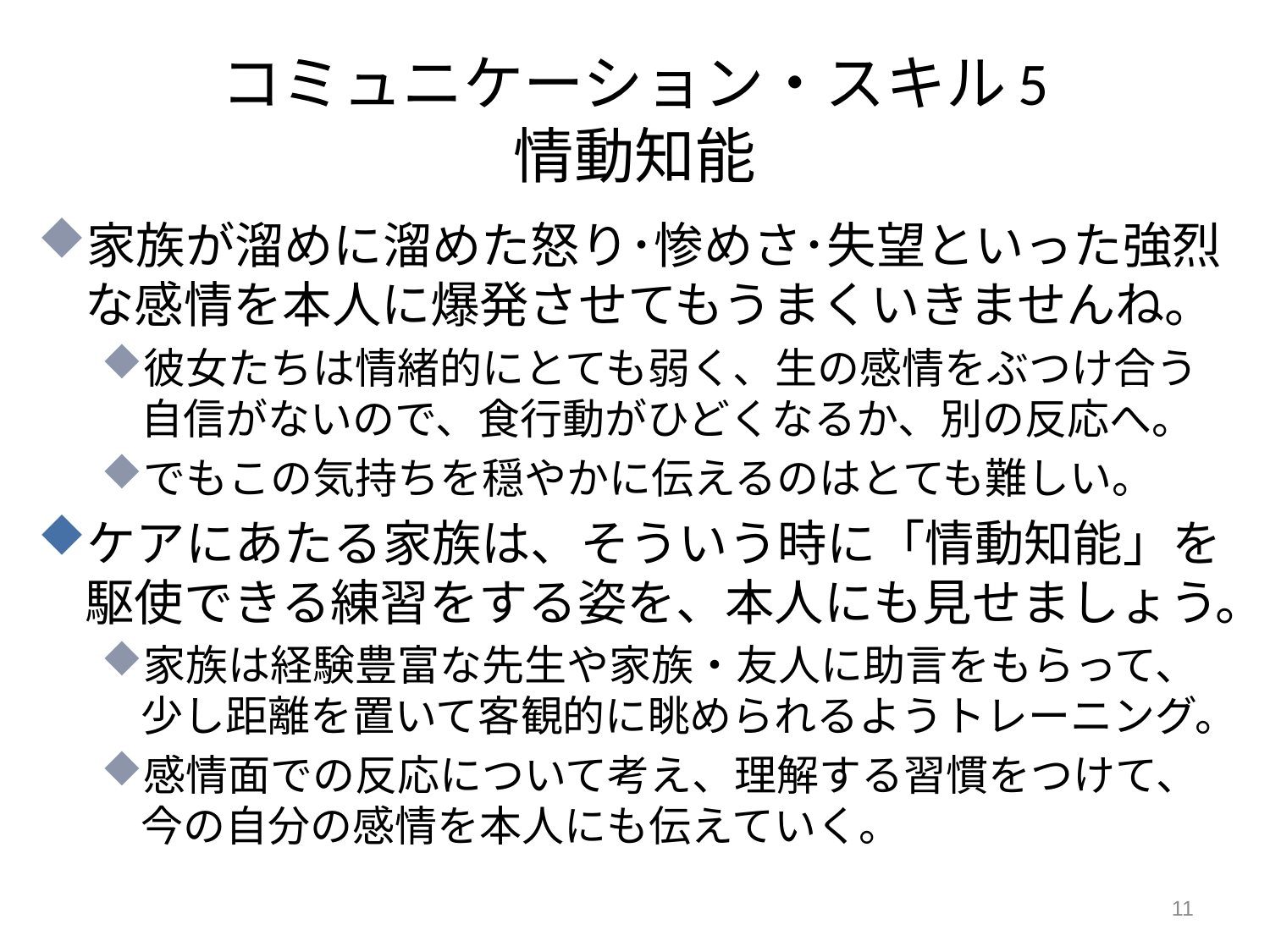

# コミュニケーション・スキル5 情動知能
家族が溜めに溜めた怒り･惨めさ･失望といった強烈な感情を本人に爆発させてもうまくいきませんね。
彼女たちは情緒的にとても弱く、生の感情をぶつけ合う自信がないので、食行動がひどくなるか、別の反応へ。
でもこの気持ちを穏やかに伝えるのはとても難しい。
ケアにあたる家族は、そういう時に「情動知能」を駆使できる練習をする姿を、本人にも見せましょう。
家族は経験豊富な先生や家族・友人に助言をもらって、少し距離を置いて客観的に眺められるようトレーニング。
感情面での反応について考え、理解する習慣をつけて、今の自分の感情を本人にも伝えていく。

11